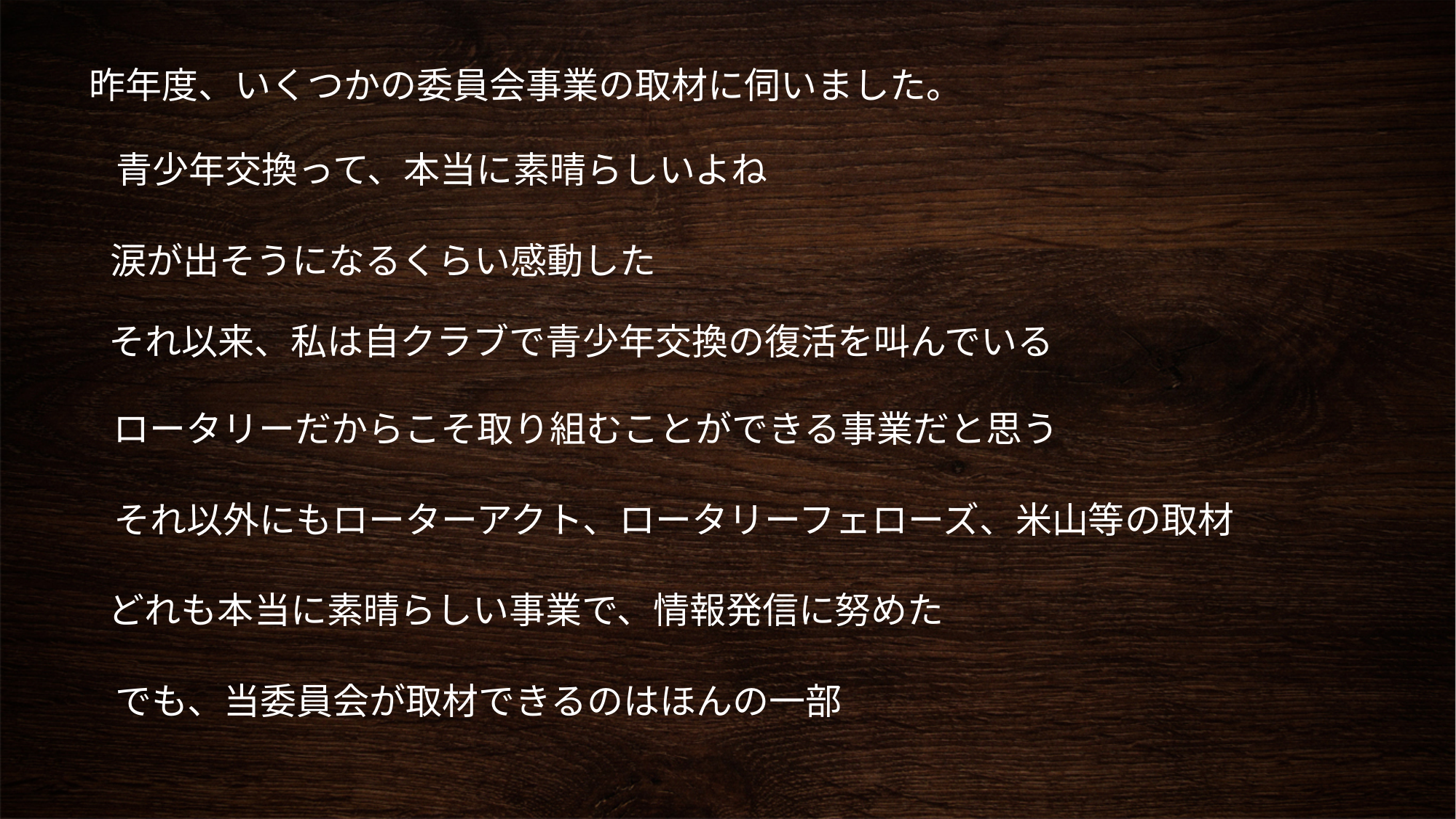

昨年度、いくつかの委員会事業の取材に伺いました。
青少年交換って、本当に素晴らしいよね
涙が出そうになるくらい感動した
それ以来、私は自クラブで青少年交換の復活を叫んでいる
ロータリーだからこそ取り組むことができる事業だと思う
それ以外にもローターアクト、ロータリーフェローズ、米山等の取材
どれも本当に素晴らしい事業で、情報発信に努めた
でも、当委員会が取材できるのはほんの一部